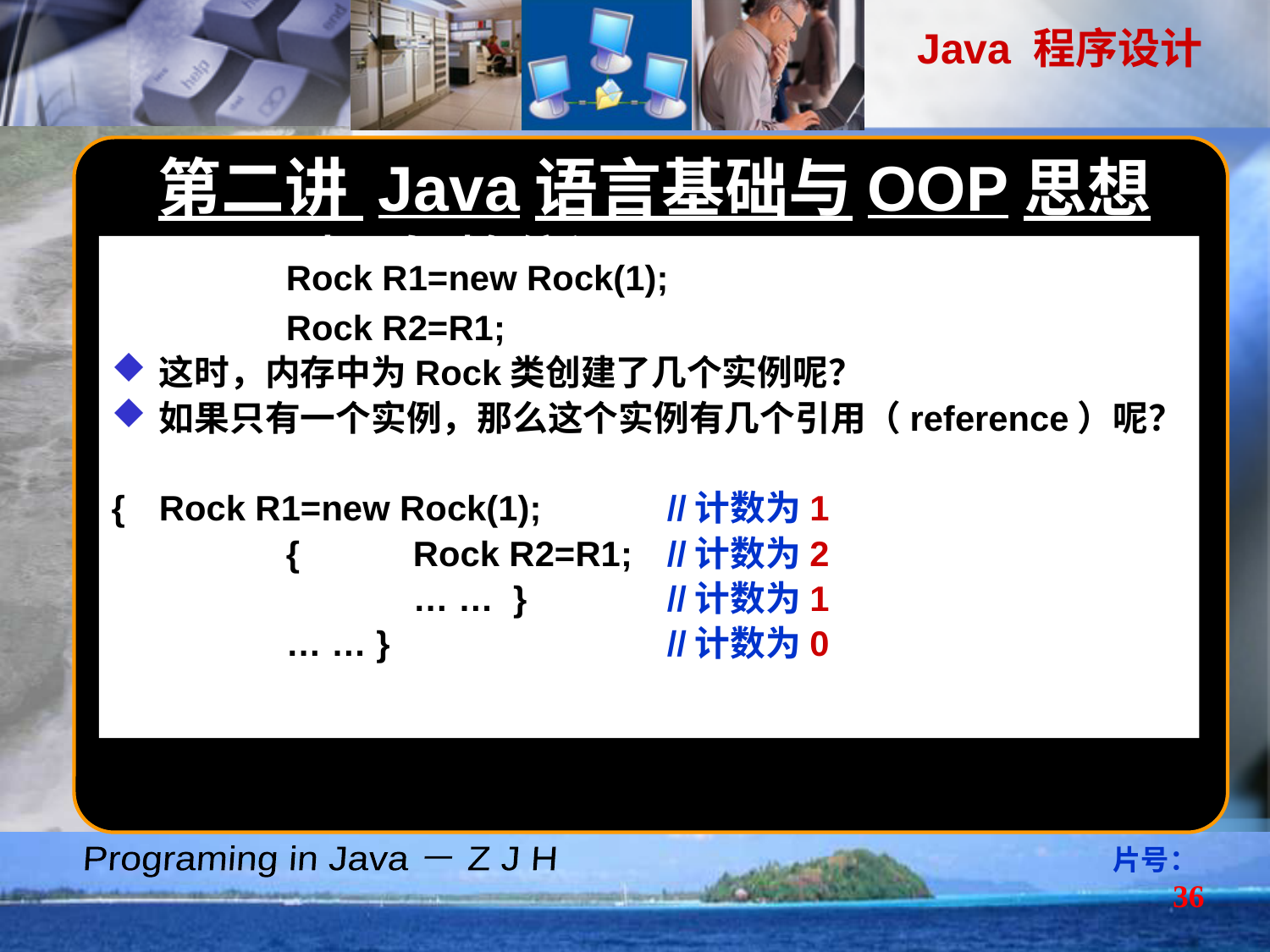

第二讲 Java语言基础与OOP思想
Java中面向对象编程
静态初始化器：
静态数据成员、复杂数据成员的初始化可在静态初始化器中完成。
静态初始化器中的语句在类加载内存时执行，这种初始化操作要比构造函数执行得更早。
例如： static {a=10;  b=a+3;c=a+b; ……}
垃圾回收机制：
Java的垃圾回收机制：每个对象有自己的REFERENCE计数器,计数器减为零时对象丢失，系统在其后某个时刻自动回收不再可用的对象。

		Rock R1=new Rock(1);
		Rock R2=R1;
这时，内存中为Rock类创建了几个实例呢？
如果只有一个实例，那么这个实例有几个引用（reference）呢？

{	Rock R1=new Rock(1);  	//计数为1
		{	Rock R2=R1; 	//计数为2
			… …  } 		//计数为1
		… … }			//计数为0
片号：36